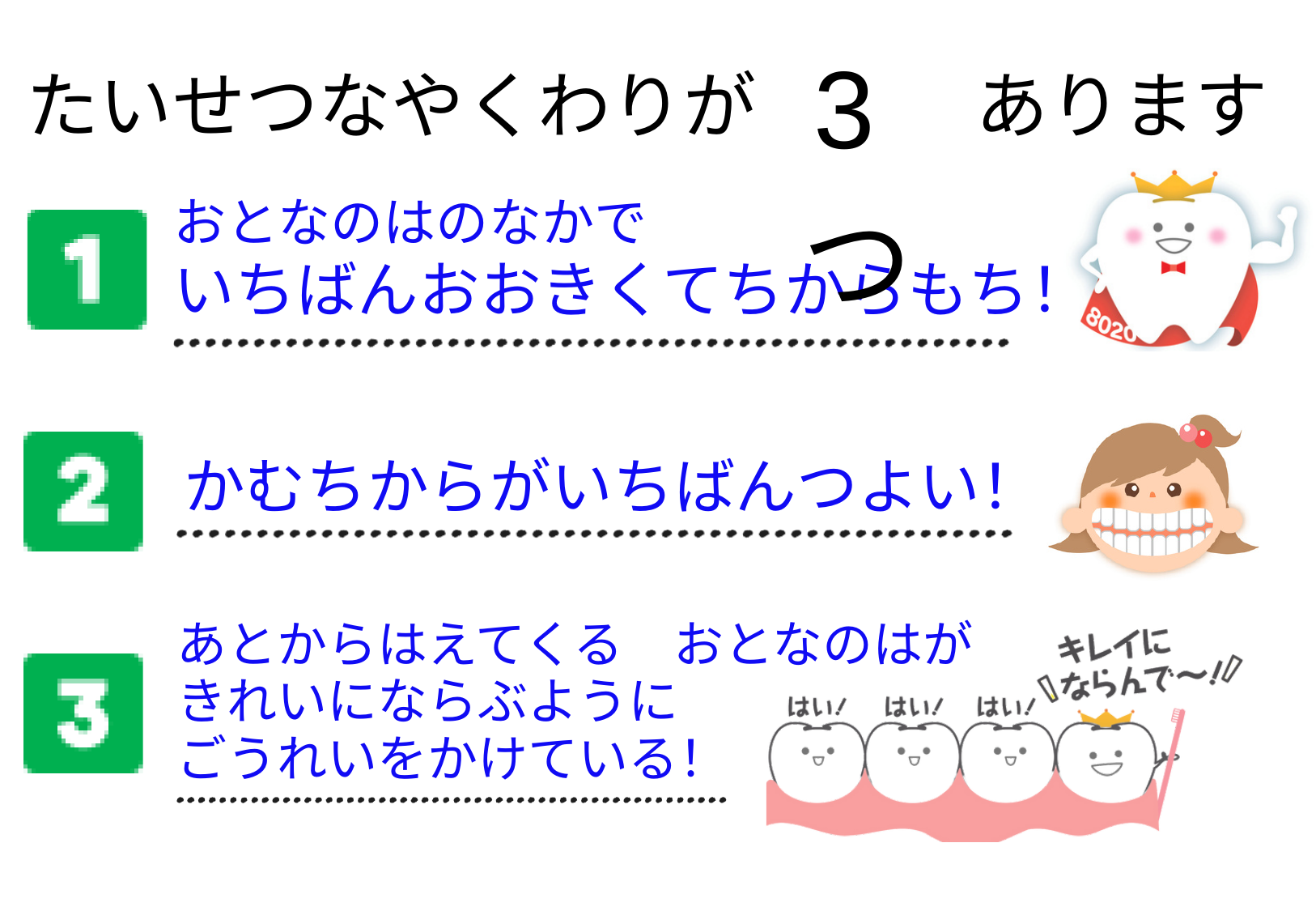

3つ
たいせつなやくわりが　　　あります

おとなのはのなかで
いちばんおおきくてちからもち！

かむちからがいちばんつよい！

あとからはえてくる　おとなのはが
きれいにならぶように
ごうれいをかけている！